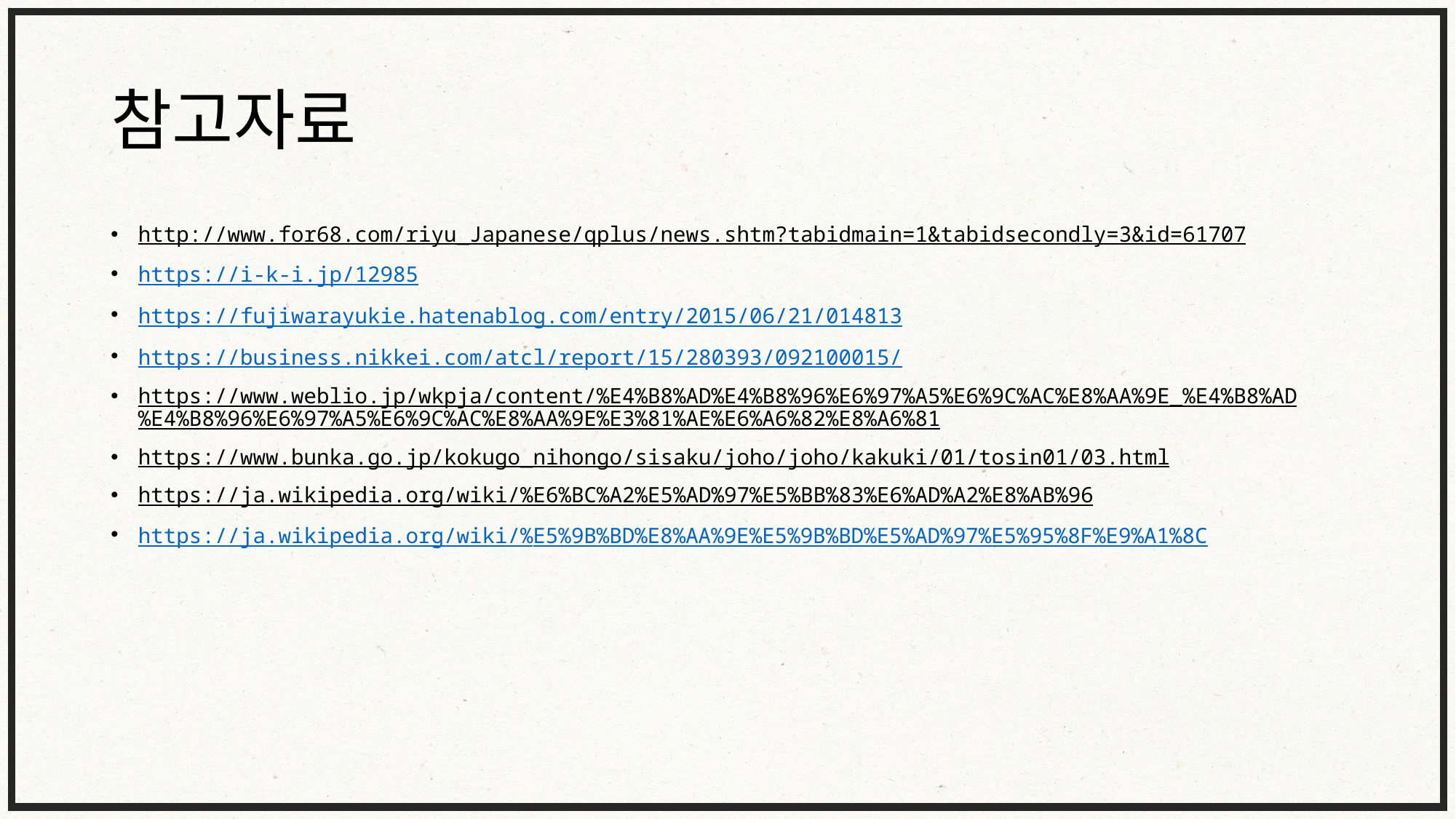

# 참고자료
http://www.for68.com/riyu_Japanese/qplus/news.shtm?tabidmain=1&tabidsecondly=3&id=61707
https://i-k-i.jp/12985
https://fujiwarayukie.hatenablog.com/entry/2015/06/21/014813
https://business.nikkei.com/atcl/report/15/280393/092100015/
https://www.weblio.jp/wkpja/content/%E4%B8%AD%E4%B8%96%E6%97%A5%E6%9C%AC%E8%AA%9E_%E4%B8%AD%E4%B8%96%E6%97%A5%E6%9C%AC%E8%AA%9E%E3%81%AE%E6%A6%82%E8%A6%81
https://www.bunka.go.jp/kokugo_nihongo/sisaku/joho/joho/kakuki/01/tosin01/03.html
https://ja.wikipedia.org/wiki/%E6%BC%A2%E5%AD%97%E5%BB%83%E6%AD%A2%E8%AB%96
https://ja.wikipedia.org/wiki/%E5%9B%BD%E8%AA%9E%E5%9B%BD%E5%AD%97%E5%95%8F%E9%A1%8C